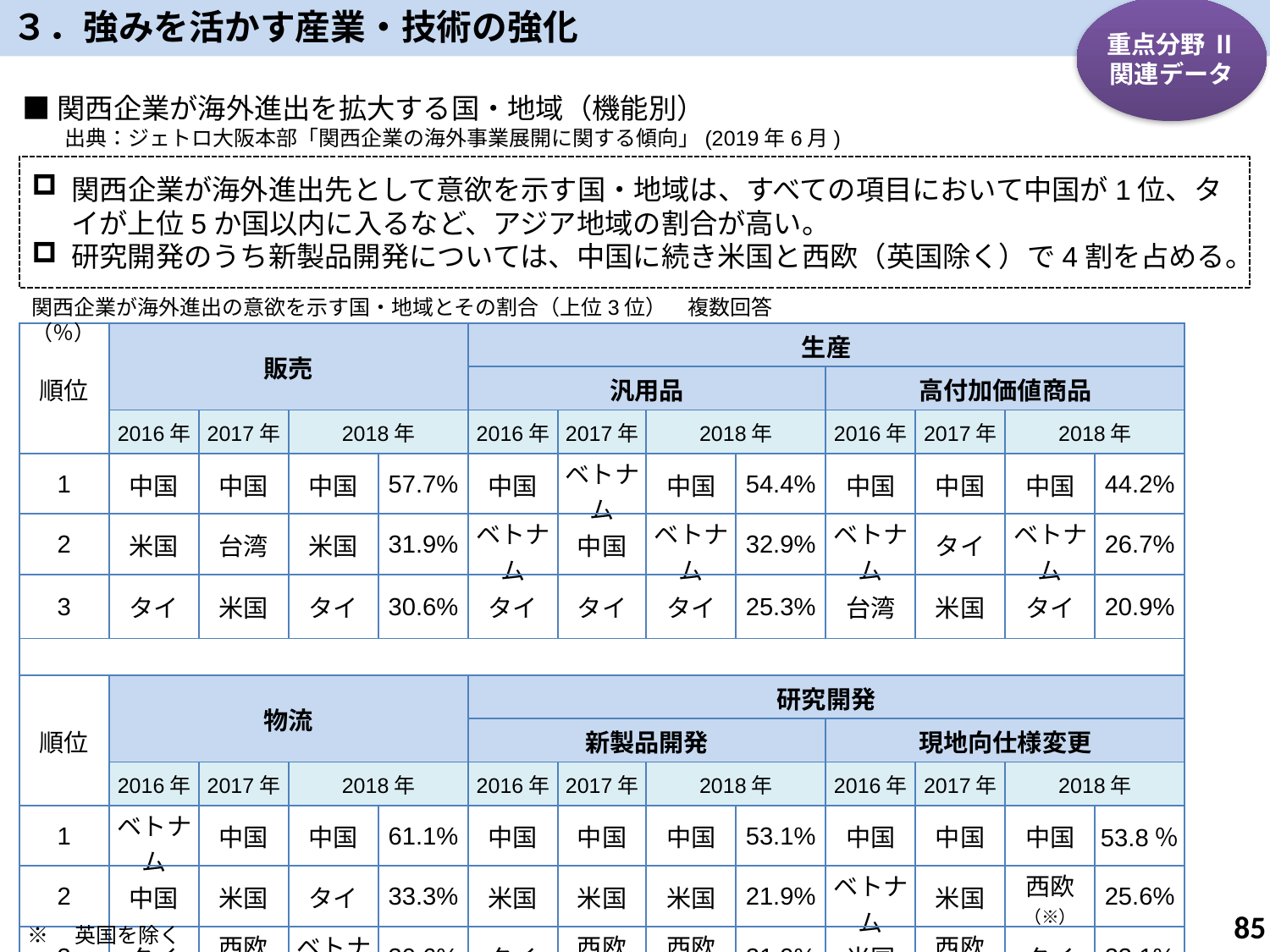

３．強みを活かす産業・技術の強化
重点分野 Ⅱ
関連データ
■関西企業が海外進出を拡大する国・地域（機能別）
　　出典：ジェトロ大阪本部「関西企業の海外事業展開に関する傾向」(2019年6月)
関西企業が海外進出先として意欲を示す国・地域は、すべての項目において中国が1位、タイが上位5か国以内に入るなど、アジア地域の割合が高い。
研究開発のうち新製品開発については、中国に続き米国と西欧（英国除く）で4割を占める。
関西企業が海外進出の意欲を示す国・地域とその割合（上位3位）　複数回答（％）
| 順位 | 販売 |  |  |  | 生産 |  |  |  |  |  |  |  |
| --- | --- | --- | --- | --- | --- | --- | --- | --- | --- | --- | --- | --- |
|  |  |  |  |  | 汎用品 |  |  |  | 高付加価値商品 |  |  |  |
|  | 2016年 | 2017年 | 2018年 |  | 2016年 | 2017年 | 2018年 |  | 2016年 | 2017年 | 2018年 |  |
| 1 | 中国 | 中国 | 中国 | 57.7% | 中国 | ベトナム | 中国 | 54.4% | 中国 | 中国 | 中国 | 44.2% |
| 2 | 米国 | 台湾 | 米国 | 31.9% | ベトナム | 中国 | ベトナム | 32.9% | ベトナム | タイ | ベトナム | 26.7% |
| 3 | タイ | 米国 | タイ | 30.6% | タイ | タイ | タイ | 25.3% | 台湾 | 米国 | タイ | 20.9% |
|  |  |  |  |  |  |  |  |  |  |  |  |  |
| 順位 | 物流 |  |  |  | 研究開発 |  |  |  |  |  |  |  |
|  |  |  |  |  | 新製品開発 |  |  |  | 現地向仕様変更 |  |  |  |
|  | 2016年 | 2017年 | 2018年 |  | 2016年 | 2017年 | 2018年 |  | 2016年 | 2017年 | 2018年 |  |
| 1 | ベトナム | 中国 | 中国 | 61.1% | 中国 | 中国 | 中国 | 53.1% | 中国 | 中国 | 中国 | 53.8％ |
| 2 | 中国 | 米国 | タイ | 33.3% | 米国 | 米国 | 米国 | 21.9% | ベトナム | 米国 | 西欧 （※） | 25.6% |
| 3 | タイ | 西欧 （※） | ベトナム | 30.6% | タイ | 西欧 （※） | 西欧 （※） | 21.9% | 米国 | 西欧 （※） | タイ | 23.1% |
85
※　英国を除く